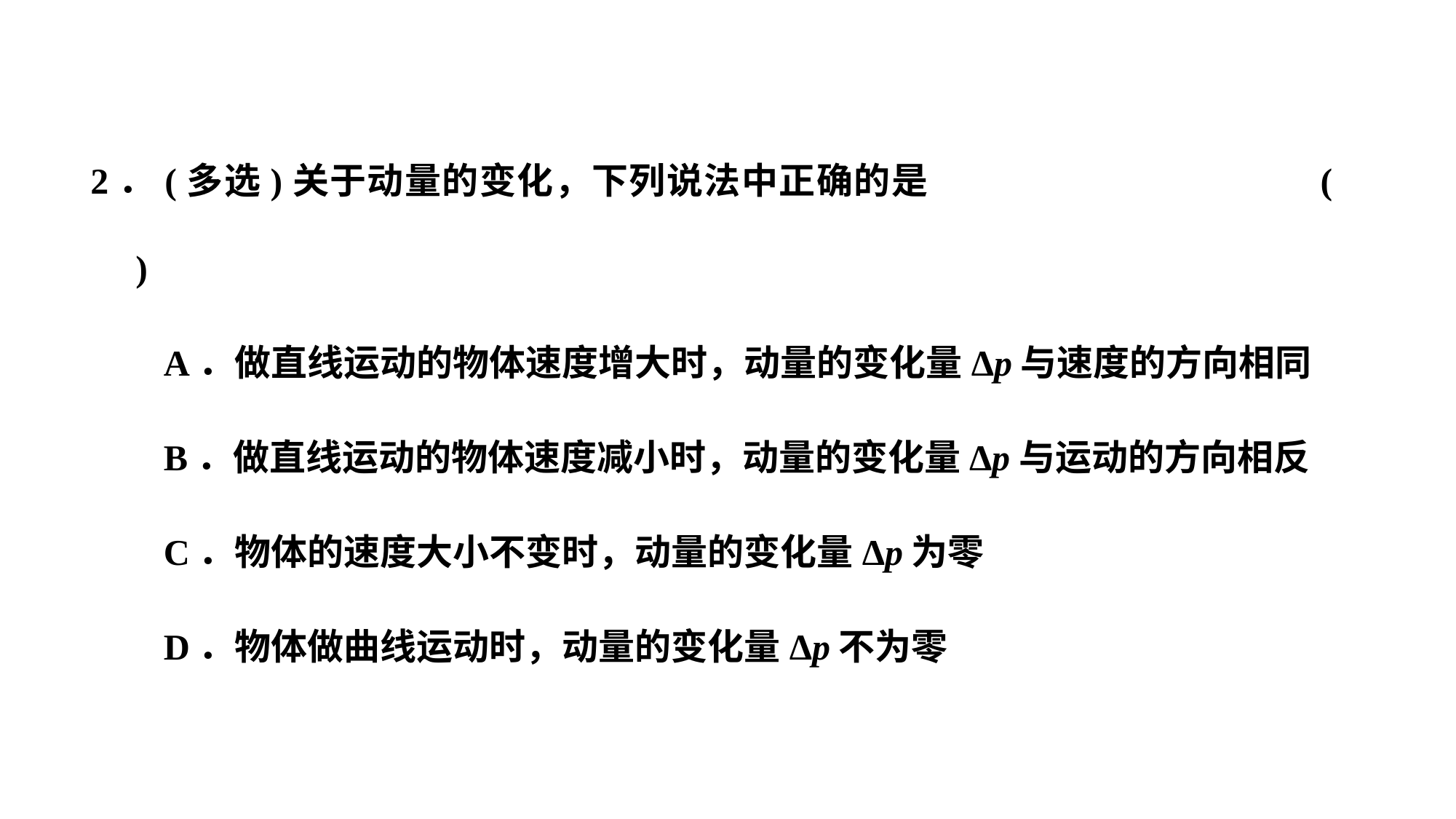

2．(多选)关于动量的变化，下列说法中正确的是				(　　)
A．做直线运动的物体速度增大时，动量的变化量Δp与速度的方向相同
B．做直线运动的物体速度减小时，动量的变化量Δp与运动的方向相反
C．物体的速度大小不变时，动量的变化量Δp为零
D．物体做曲线运动时，动量的变化量Δp不为零